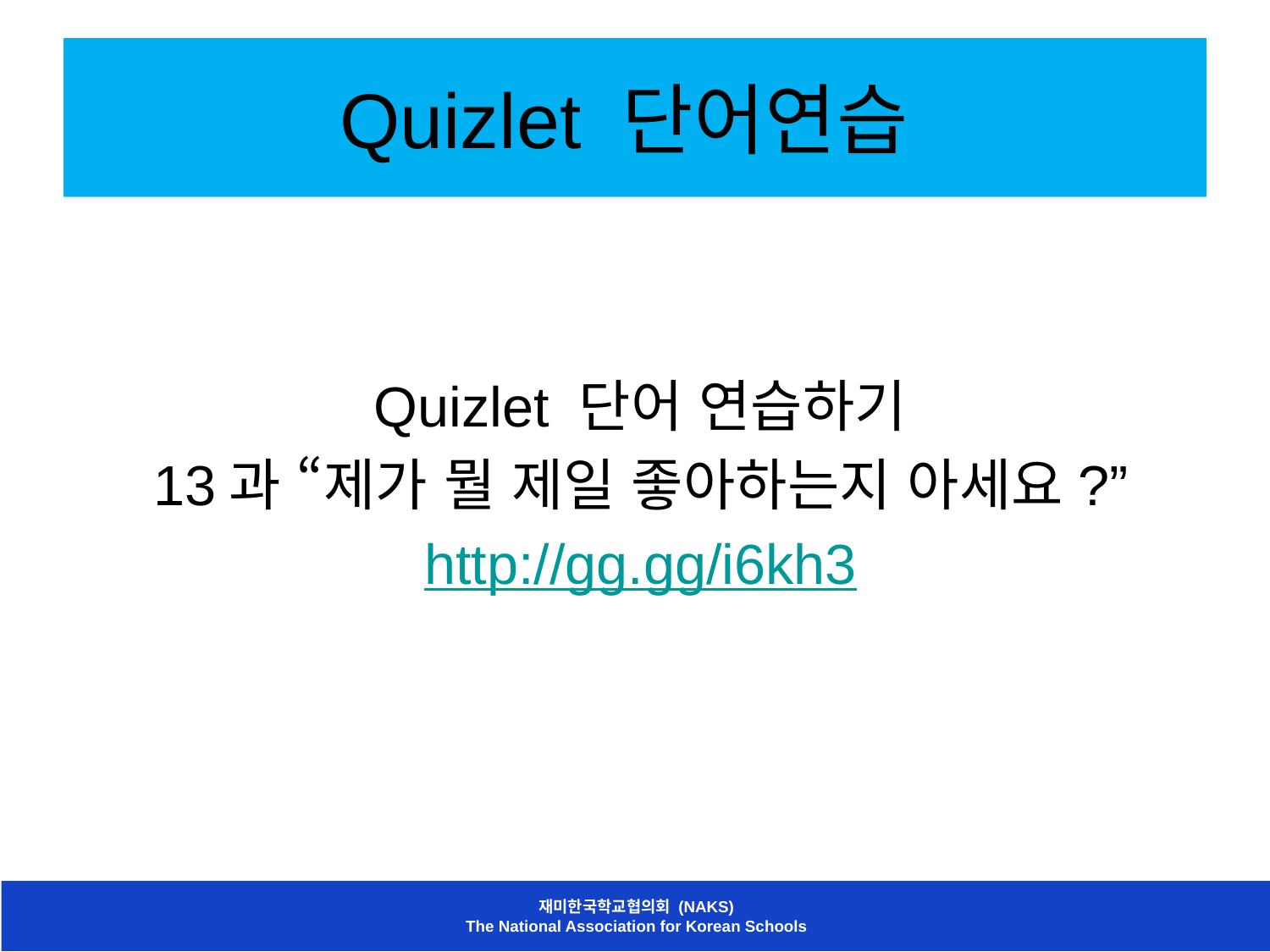

# Quizlet 단어연습
Quizlet 단어 연습하기
13과 “제가 뭘 제일 좋아하는지 아세요?”
http://gg.gg/i6kh3
재미한국학교협의회 (NAKS)
The National Association for Korean Schools